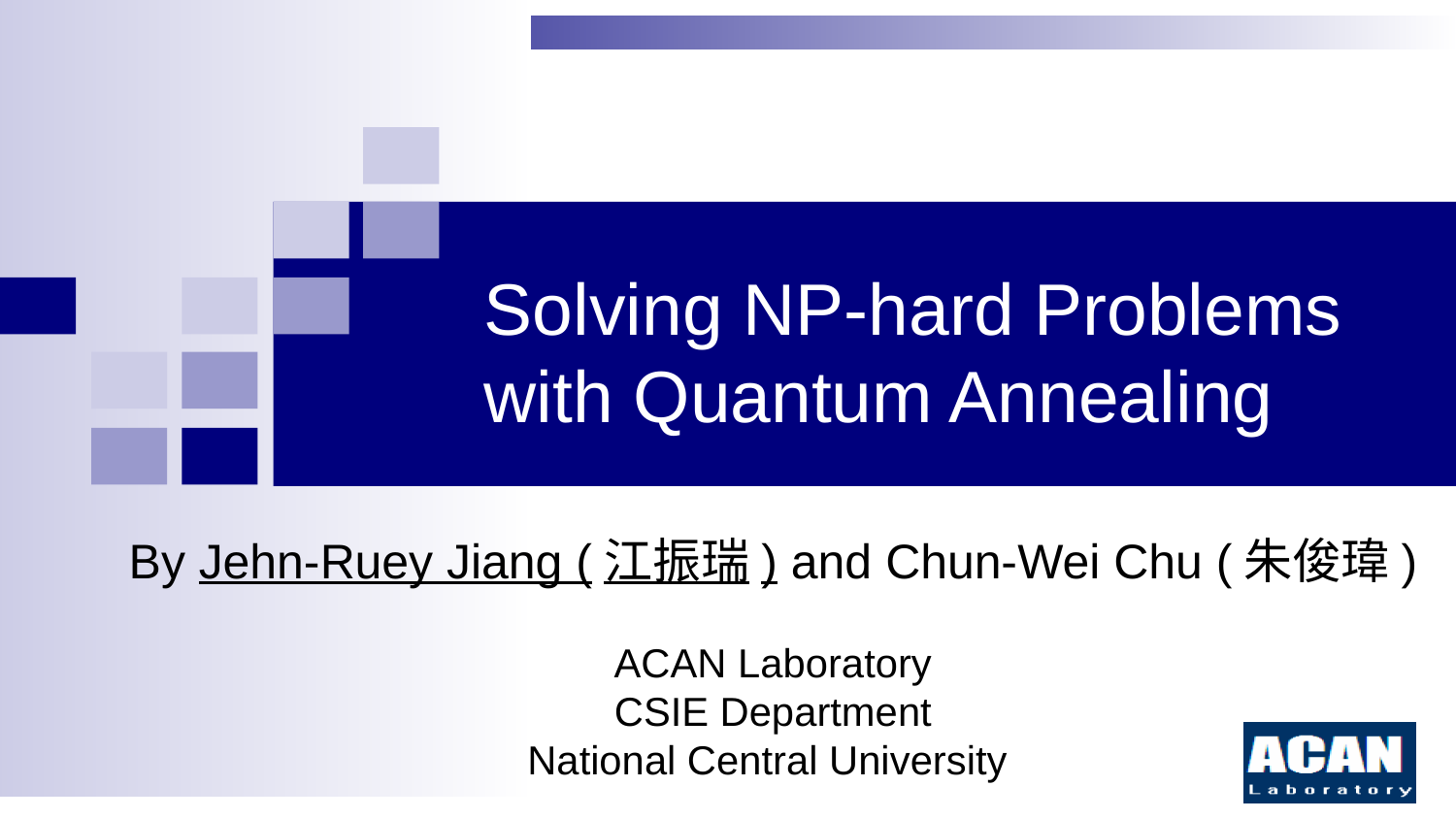

# Solving NP-hard Problems with Quantum Annealing

By Jehn-Ruey Jiang (江振瑞) and Chun-Wei Chu (朱俊瑋)

ACAN Laboratory
CSIE Department
National Central University